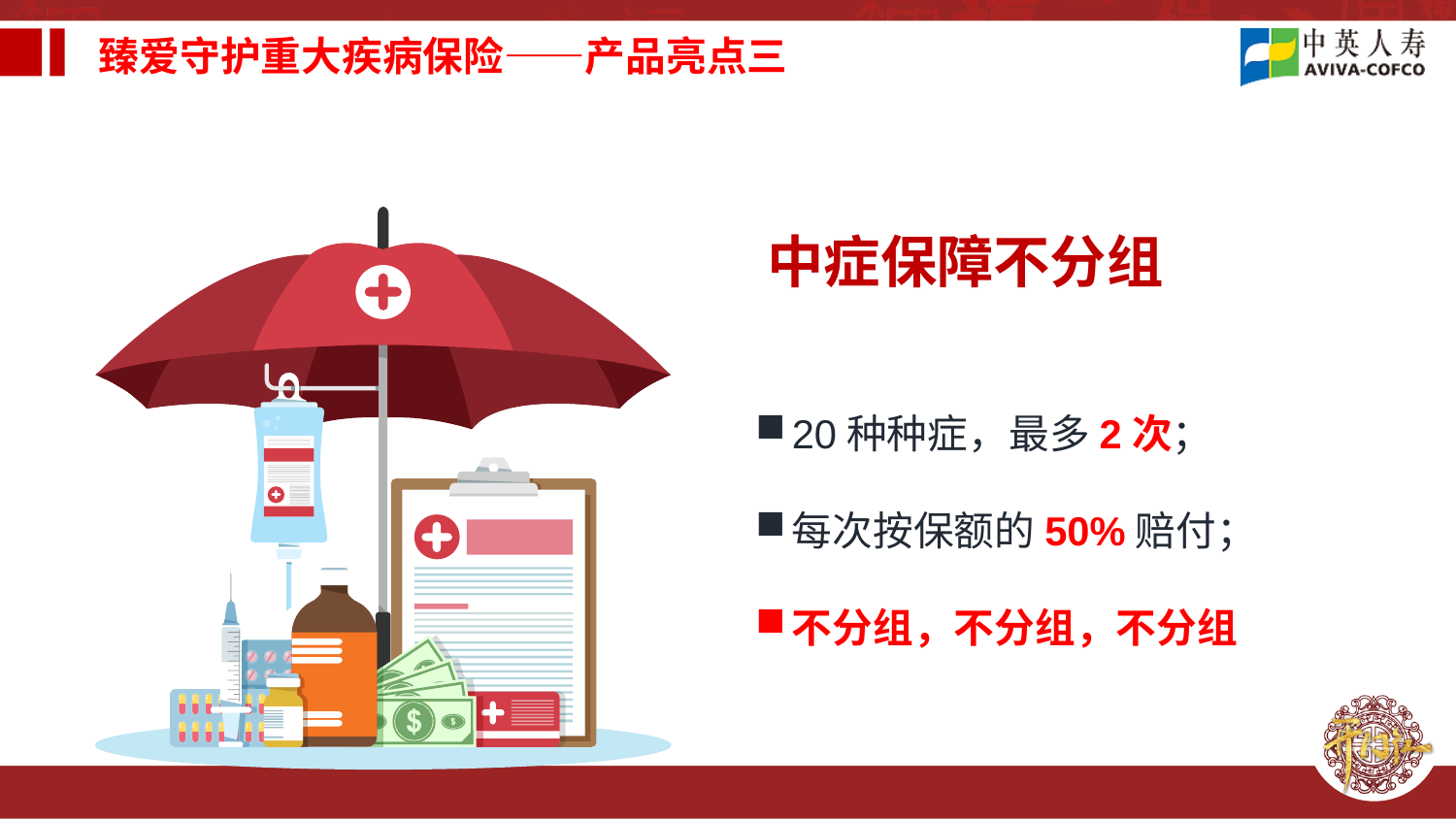

臻爱守护重大疾病保险——产品亮点三

中症保障不分组
20种种症，最多2次；
每次按保额的50%赔付；
不分组，不分组，不分组
间隔期最短，仅3年
赔付条件最有利于客户